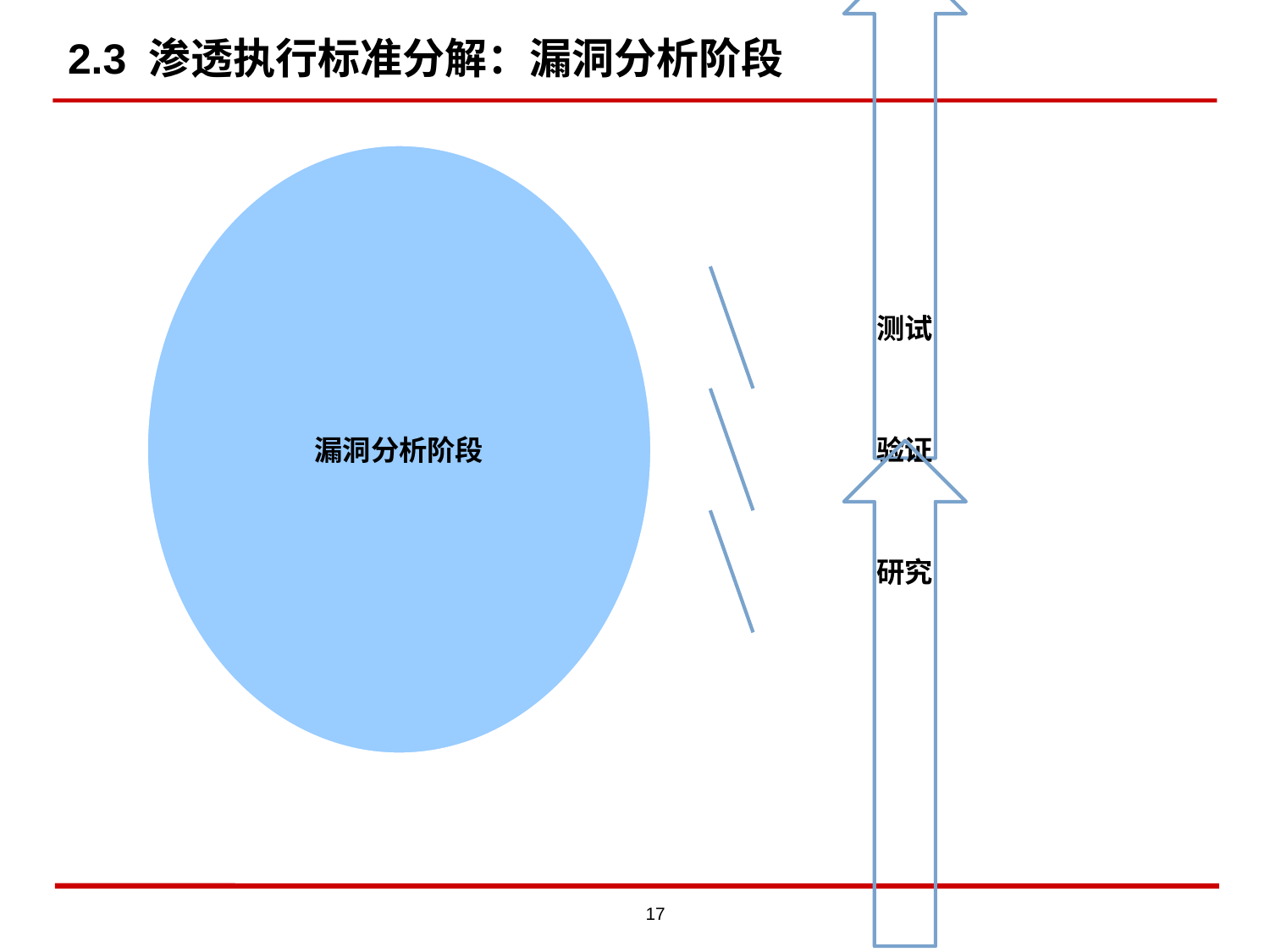

# 2.3 渗透执行标准分解：漏洞分析阶段
漏洞分析阶段
测试
验证
研究